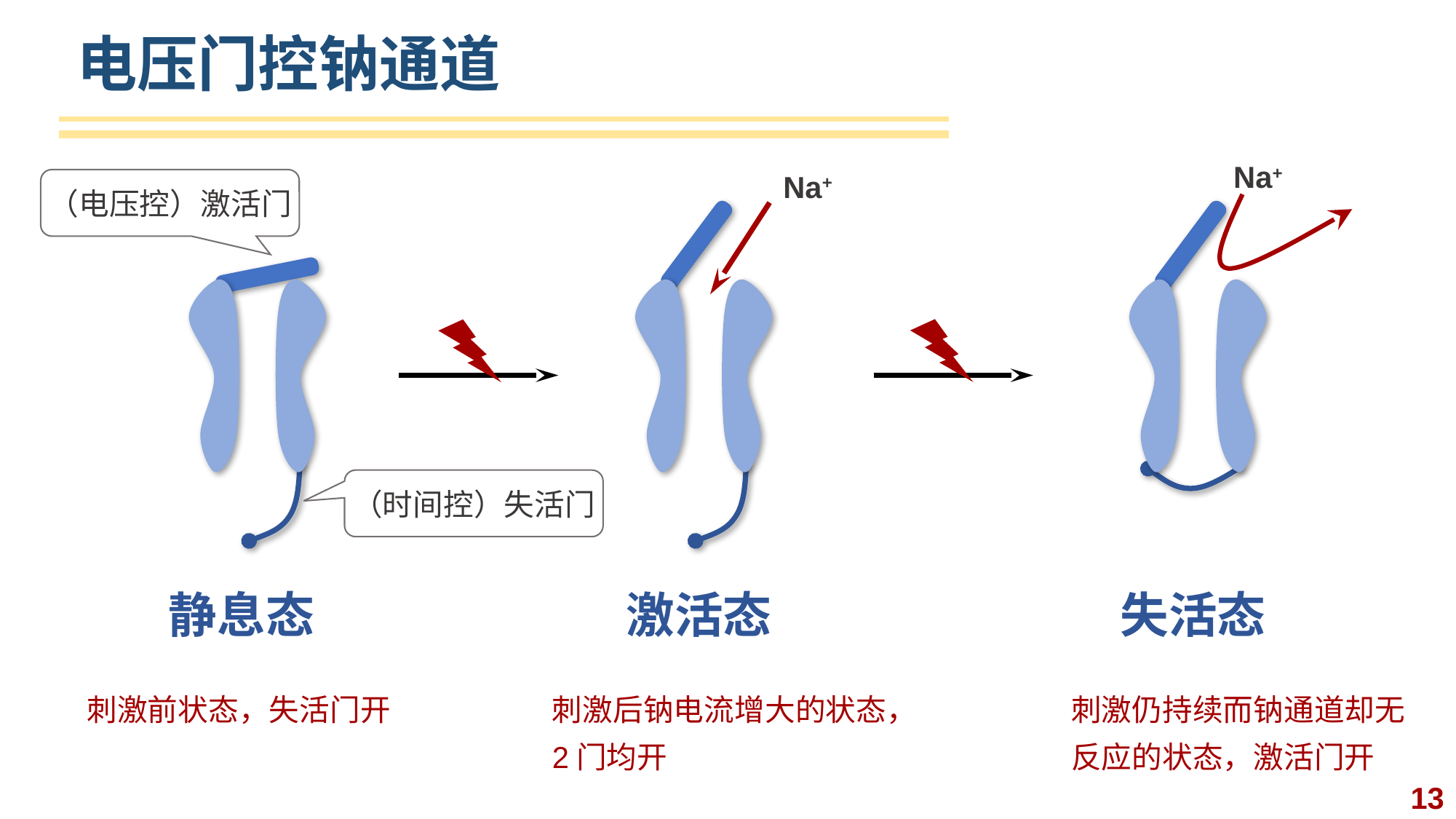

电压门控钠通道
Na+
Na+
（电压控）激活门

（时间控）失活门
静息态
激活态
失活态
刺激前状态，失活门开
刺激后钠电流增大的状态，2门均开
刺激仍持续而钠通道却无反应的状态，激活门开
13